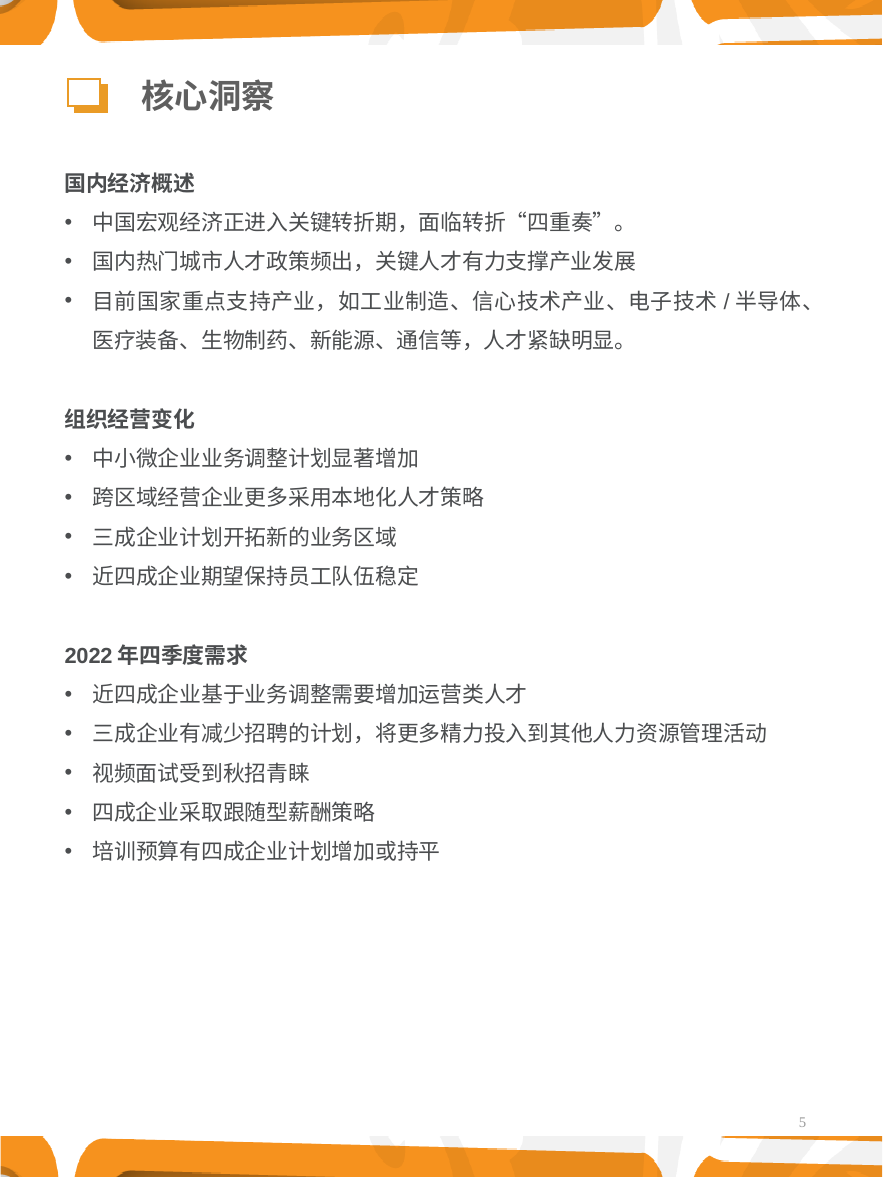

核心洞察

国内经济概述
中国宏观经济正进入关键转折期，面临转折“四重奏”。
国内热门城市人才政策频出，关键人才有力支撑产业发展
目前国家重点支持产业，如工业制造、信心技术产业、电子技术/半导体、医疗装备、生物制药、新能源、通信等，人才紧缺明显。

组织经营变化
中小微企业业务调整计划显著增加
跨区域经营企业更多采用本地化人才策略
三成企业计划开拓新的业务区域
近四成企业期望保持员工队伍稳定

2022年四季度需求
近四成企业基于业务调整需要增加运营类人才
三成企业有减少招聘的计划，将更多精力投入到其他人力资源管理活动
视频面试受到秋招青睐
四成企业采取跟随型薪酬策略
培训预算有四成企业计划增加或持平

5